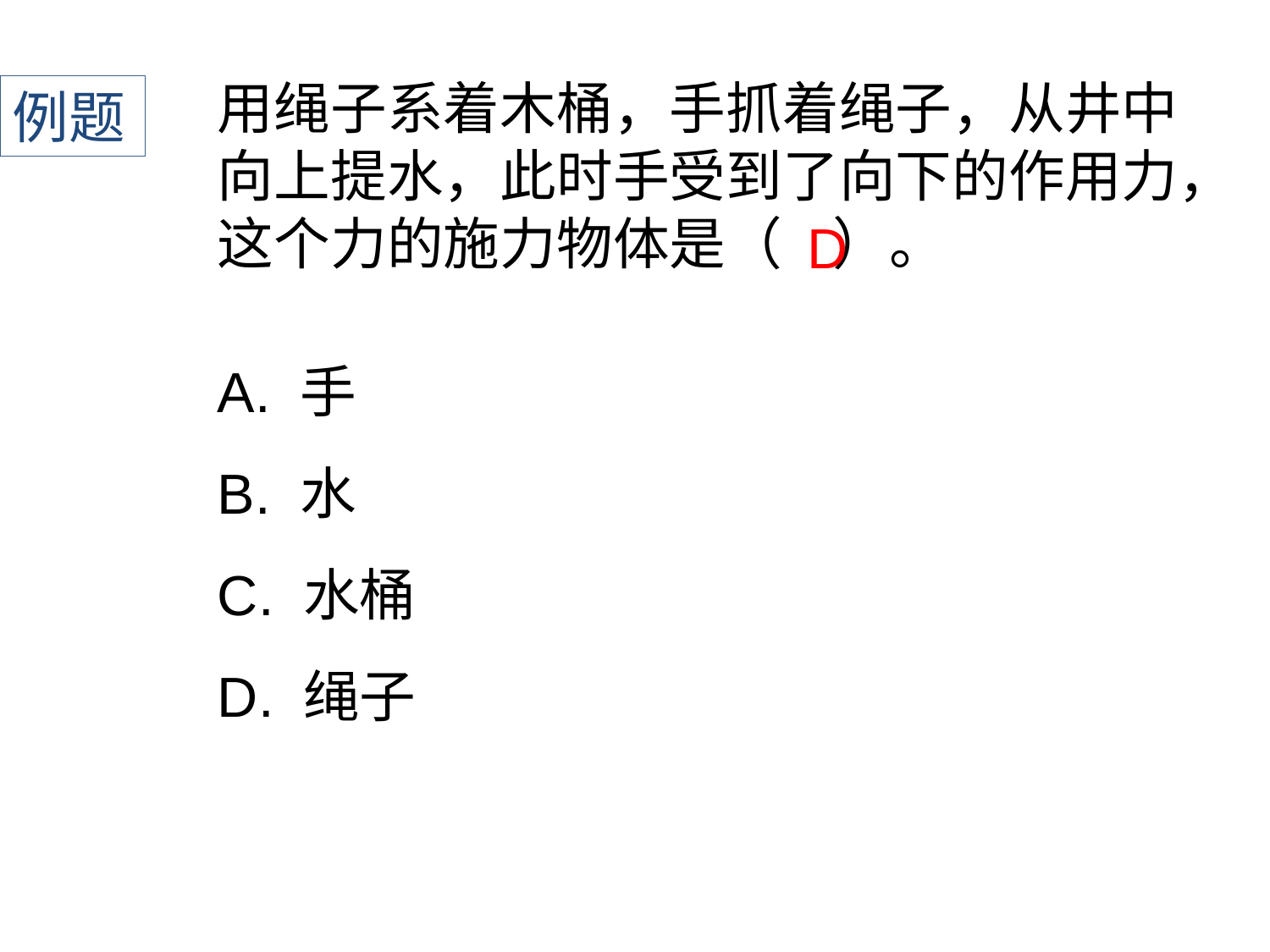

用绳子系着木桶，手抓着绳子，从井中向上提水，此时手受到了向下的作用力，这个力的施力物体是（    ）。
例题
D
A. 手
B. 水
C. 水桶
D. 绳子